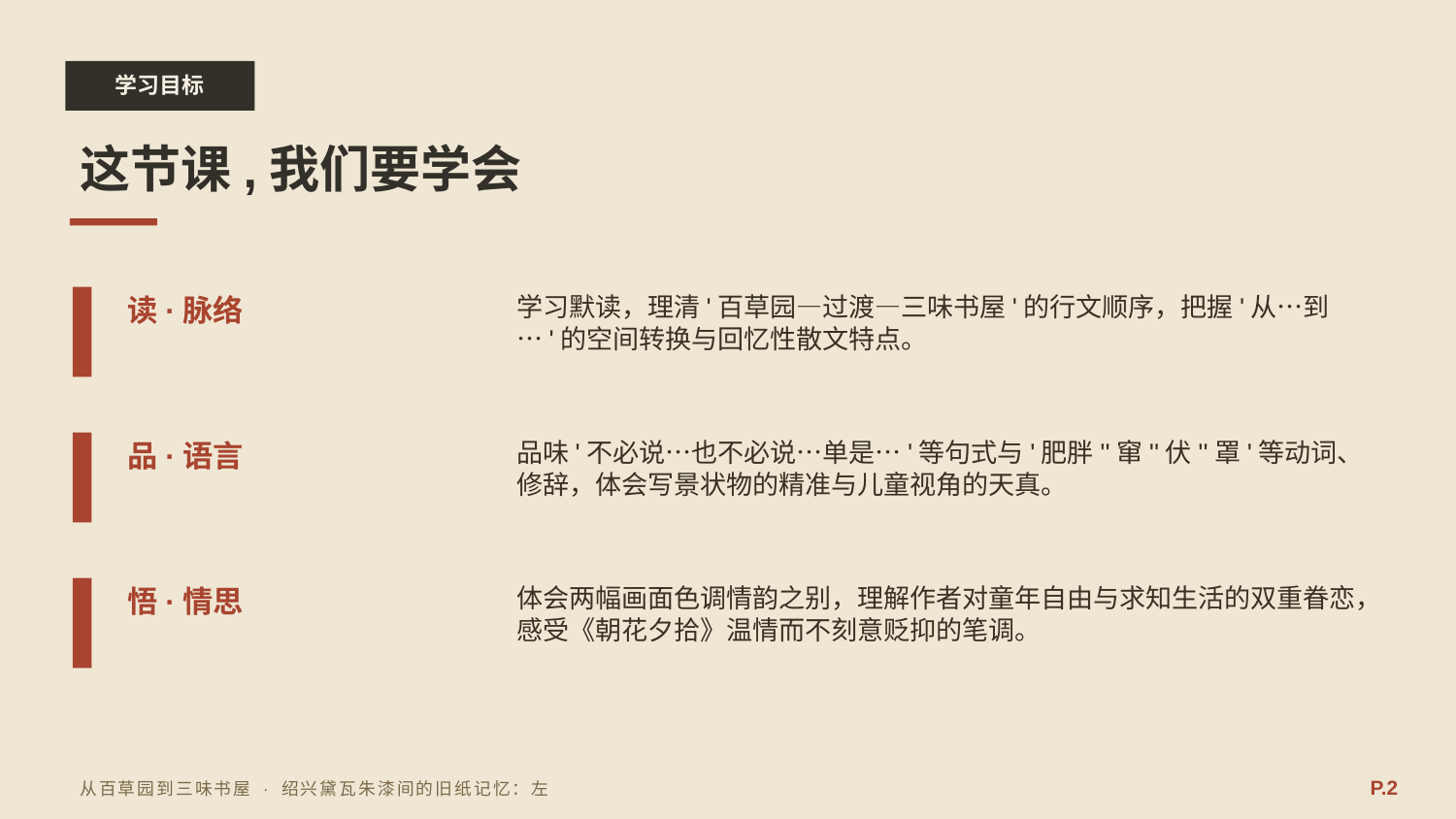

学习目标

这节课,我们要学会

读·脉络
学习默读，理清'百草园—过渡—三味书屋'的行文顺序，把握'从…到…'的空间转换与回忆性散文特点。

品·语言
品味'不必说…也不必说…单是…'等句式与'肥胖''窜''伏''罩'等动词、修辞，体会写景状物的精准与儿童视角的天真。

悟·情思
体会两幅画面色调情韵之别，理解作者对童年自由与求知生活的双重眷恋，感受《朝花夕拾》温情而不刻意贬抑的笔调。

P.2
从百草园到三味书屋 · 绍兴黛瓦朱漆间的旧纸记忆：左